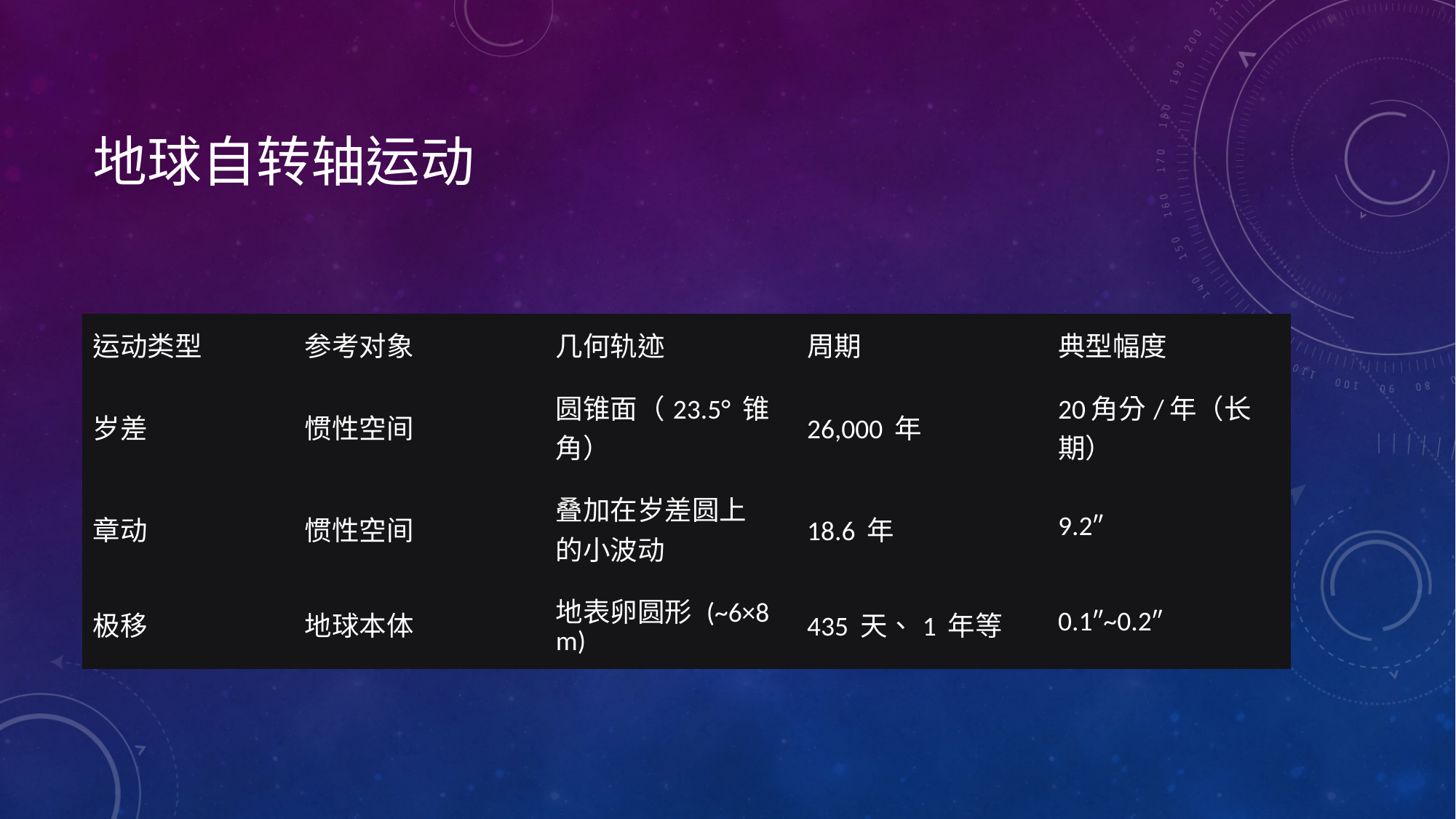

# 地球自转轴运动
| 运动类型 | 参考对象 | 几何轨迹 | 周期 | 典型幅度 |
| --- | --- | --- | --- | --- |
| 岁差 | 惯性空间 | 圆锥面（23.5° 锥角） | 26,000 年 | 20角分/年（长期） |
| 章动 | 惯性空间 | 叠加在岁差圆上的小波动 | 18.6 年 | 9.2″ |
| 极移 | 地球本体 | 地表卵圆形 (~6×8 m) | 435 天、1 年等 | 0.1″~0.2″ |